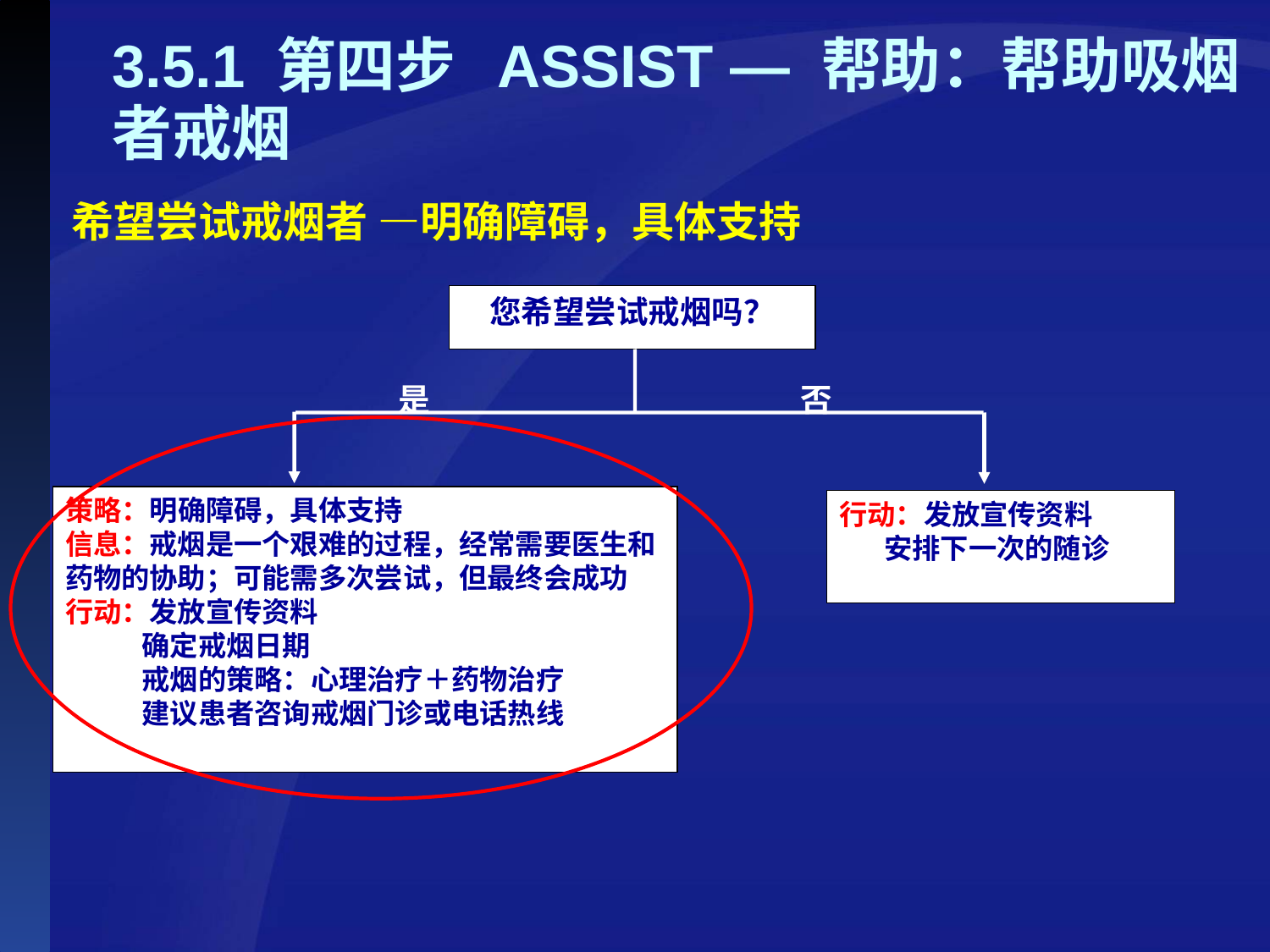

3.5.1 第四步  ASSIST — 帮助：帮助吸烟者戒烟
希望尝试戒烟者 ―明确障碍，具体支持
您希望尝试戒烟吗？

是
否

策略：明确障碍，具体支持
信息：戒烟是一个艰难的过程，经常需要医生和药物的协助；可能需多次尝试，但最终会成功
行动：发放宣传资料
           确定戒烟日期
           戒烟的策略：心理治疗＋药物治疗
           建议患者咨询戒烟门诊或电话热线
行动：发放宣传资料
      安排下一次的随诊